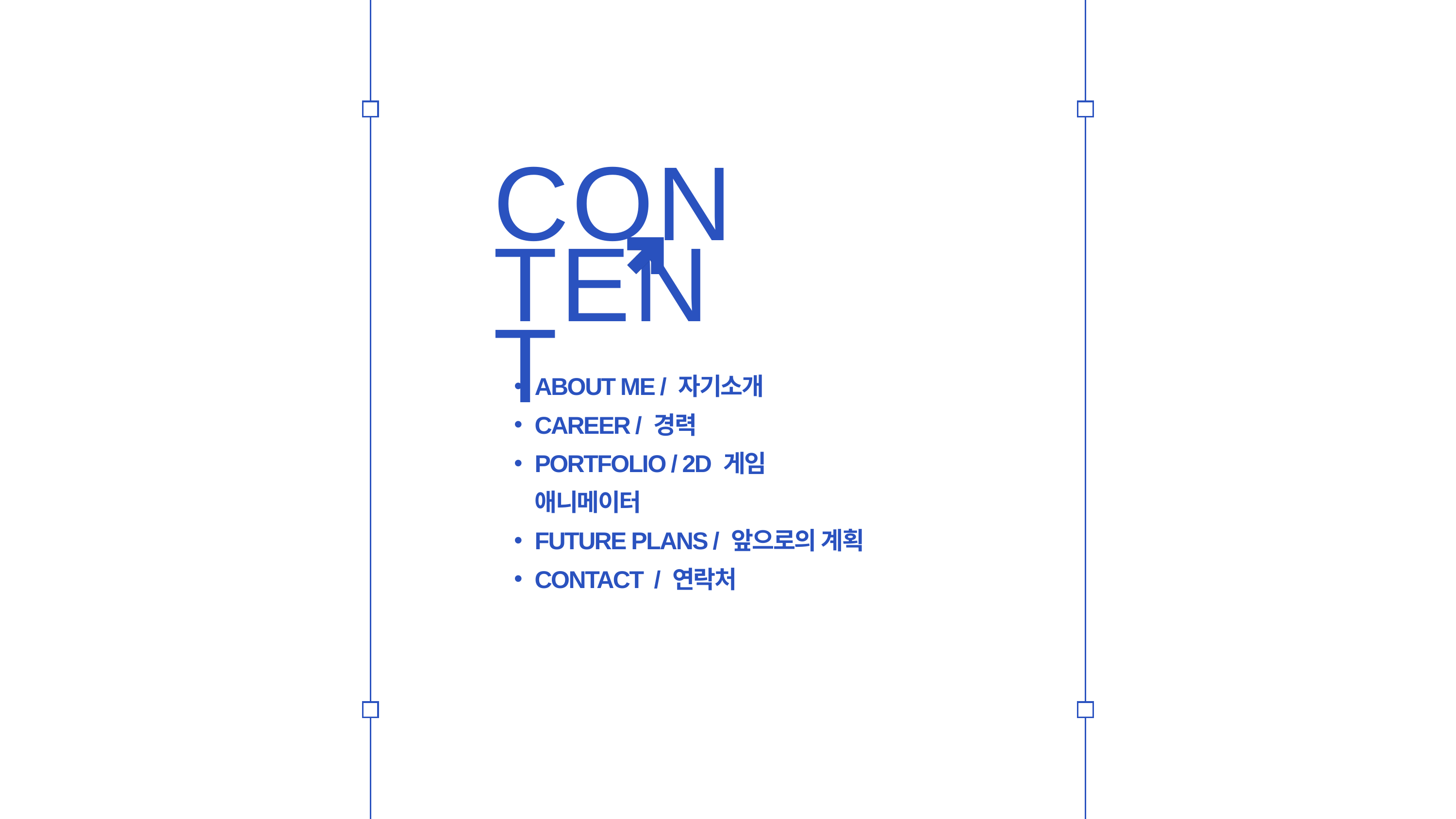

CONTENT

ABOUT ME / 자기소개
CAREER / 경력
PORTFOLIO / 2D 게임 애니메이터
FUTURE PLANS / 앞으로의 계획
CONTACT  / 연락처